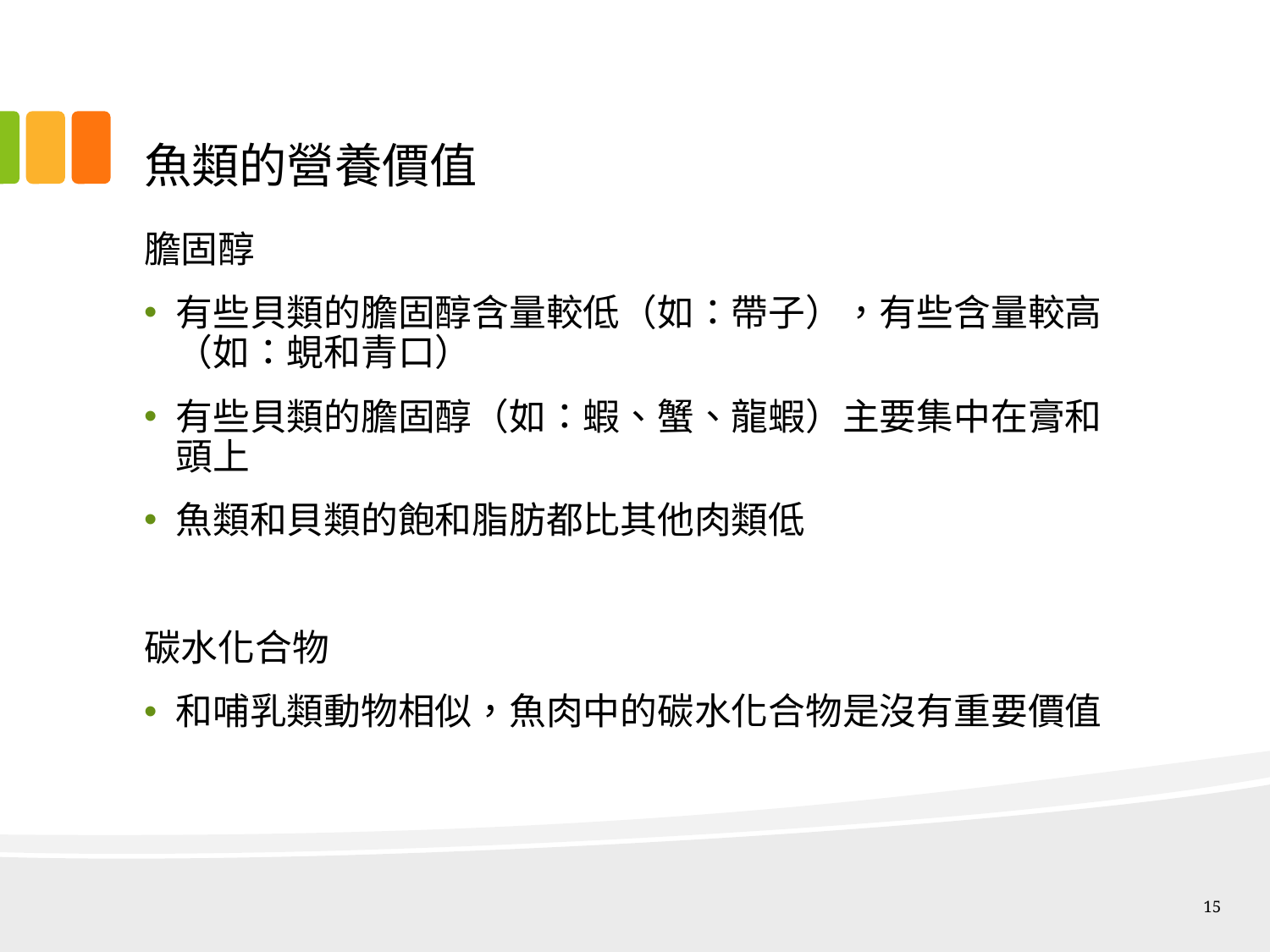

# 魚類的營養價值
膽固醇
有些貝類的膽固醇含量較低（如：帶子），有些含量較高（如：蜆和青口）
有些貝類的膽固醇（如：蝦、蟹、龍蝦）主要集中在膏和頭上
魚類和貝類的飽和脂肪都比其他肉類低

碳水化合物
和哺乳類動物相似，魚肉中的碳水化合物是沒有重要價值
15